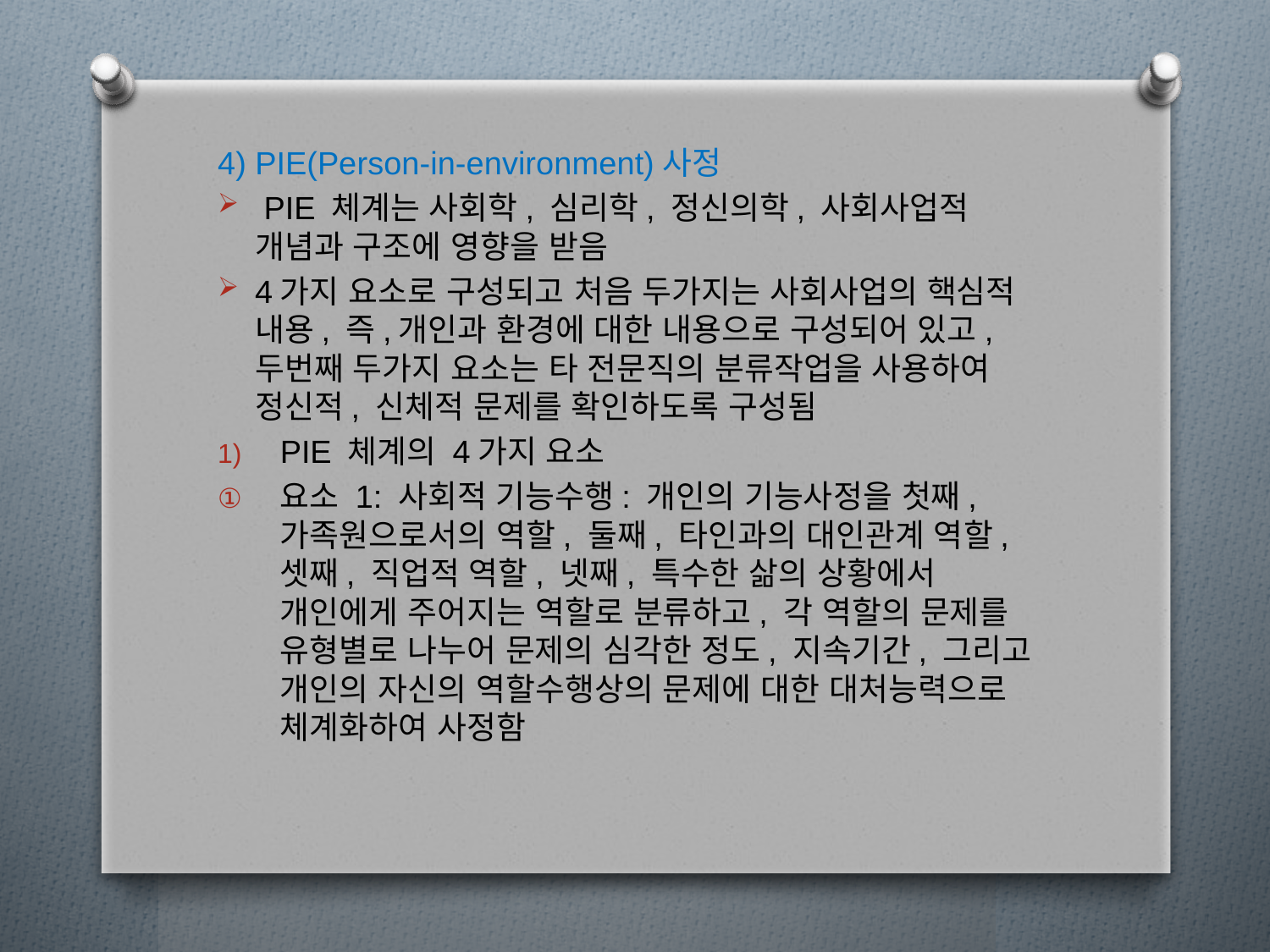

4) PIE(Person-in-environment)사정
 PIE 체계는 사회학, 심리학, 정신의학, 사회사업적 개념과 구조에 영향을 받음
4가지 요소로 구성되고 처음 두가지는 사회사업의 핵심적 내용, 즉,개인과 환경에 대한 내용으로 구성되어 있고, 두번째 두가지 요소는 타 전문직의 분류작업을 사용하여 정신적, 신체적 문제를 확인하도록 구성됨
PIE 체계의 4가지 요소
요소 1: 사회적 기능수행: 개인의 기능사정을 첫째, 가족원으로서의 역할, 둘째, 타인과의 대인관계 역할, 셋째, 직업적 역할, 넷째, 특수한 삶의 상황에서 개인에게 주어지는 역할로 분류하고, 각 역할의 문제를 유형별로 나누어 문제의 심각한 정도, 지속기간, 그리고 개인의 자신의 역할수행상의 문제에 대한 대처능력으로 체계화하여 사정함